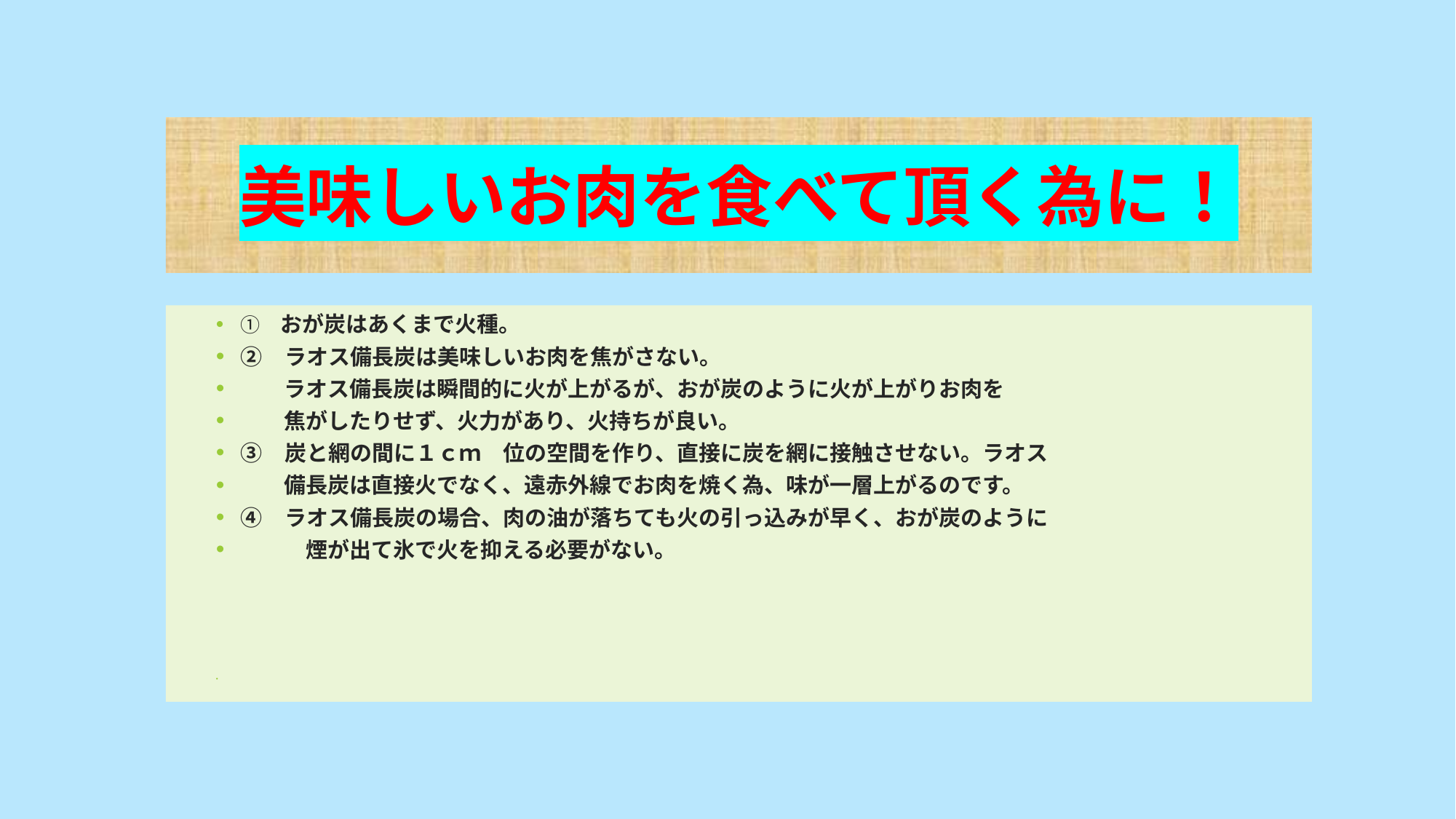

# 美味しいお肉を食べて頂く為に！
①　おが炭はあくまで火種。
②　ラオス備長炭は美味しいお肉を焦がさない。
　　ラオス備長炭は瞬間的に火が上がるが、おが炭のように火が上がりお肉を
　　焦がしたりせず、火力があり、火持ちが良い。
③　炭と網の間に１ｃｍ　位の空間を作り、直接に炭を網に接触させない。ラオス
　　備長炭は直接火でなく、遠赤外線でお肉を焼く為、味が一層上がるのです。
④　ラオス備長炭の場合、肉の油が落ちても火の引っ込みが早く、おが炭のように
　　　煙が出て氷で火を抑える必要がない。